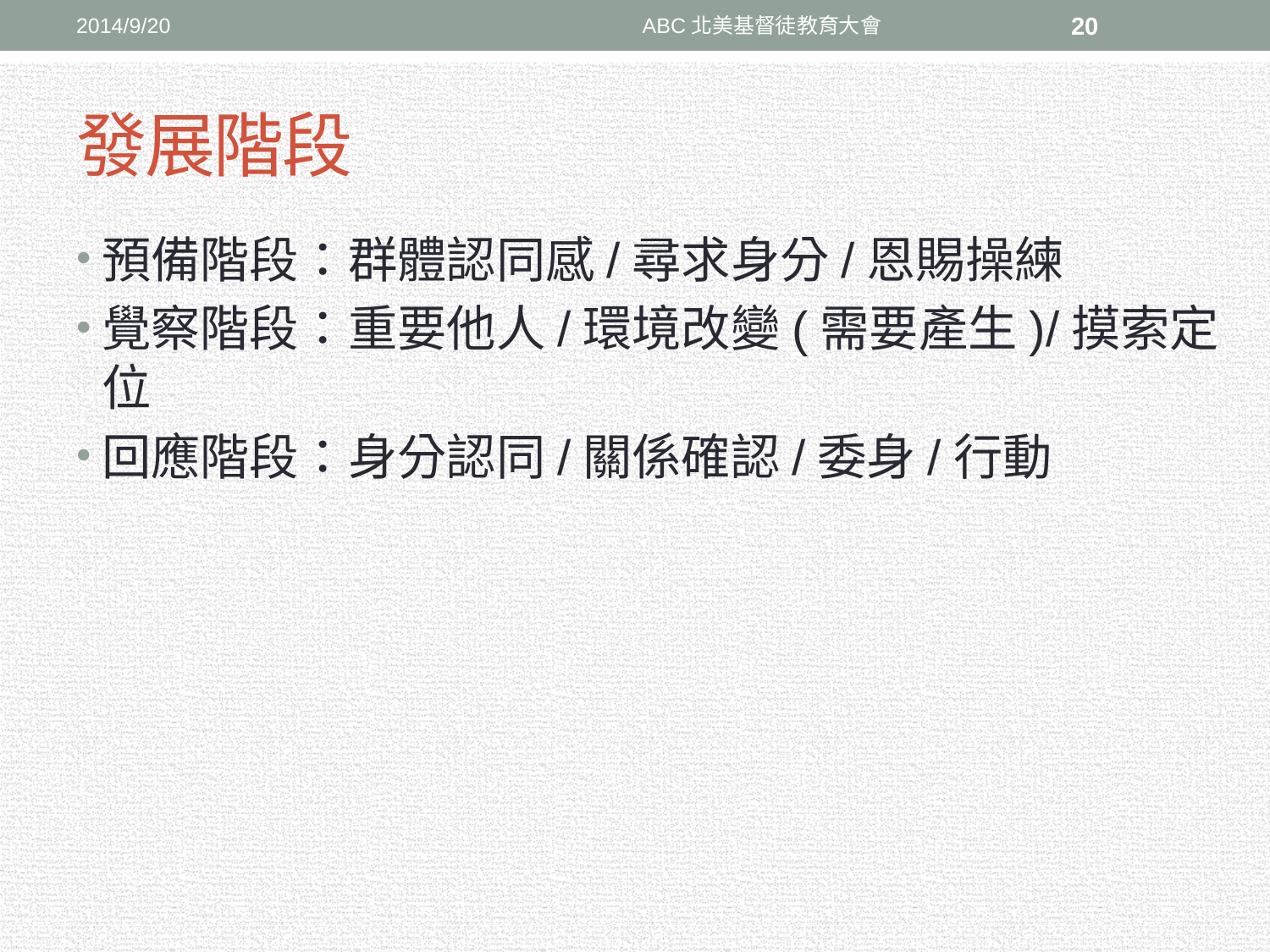

2014/9/20
ABC北美基督徒教育大會
20
# 發展階段
預備階段：群體認同感/尋求身分/恩賜操練
覺察階段：重要他人/環境改變(需要產生)/摸索定位
回應階段：身分認同/關係確認/委身/行動